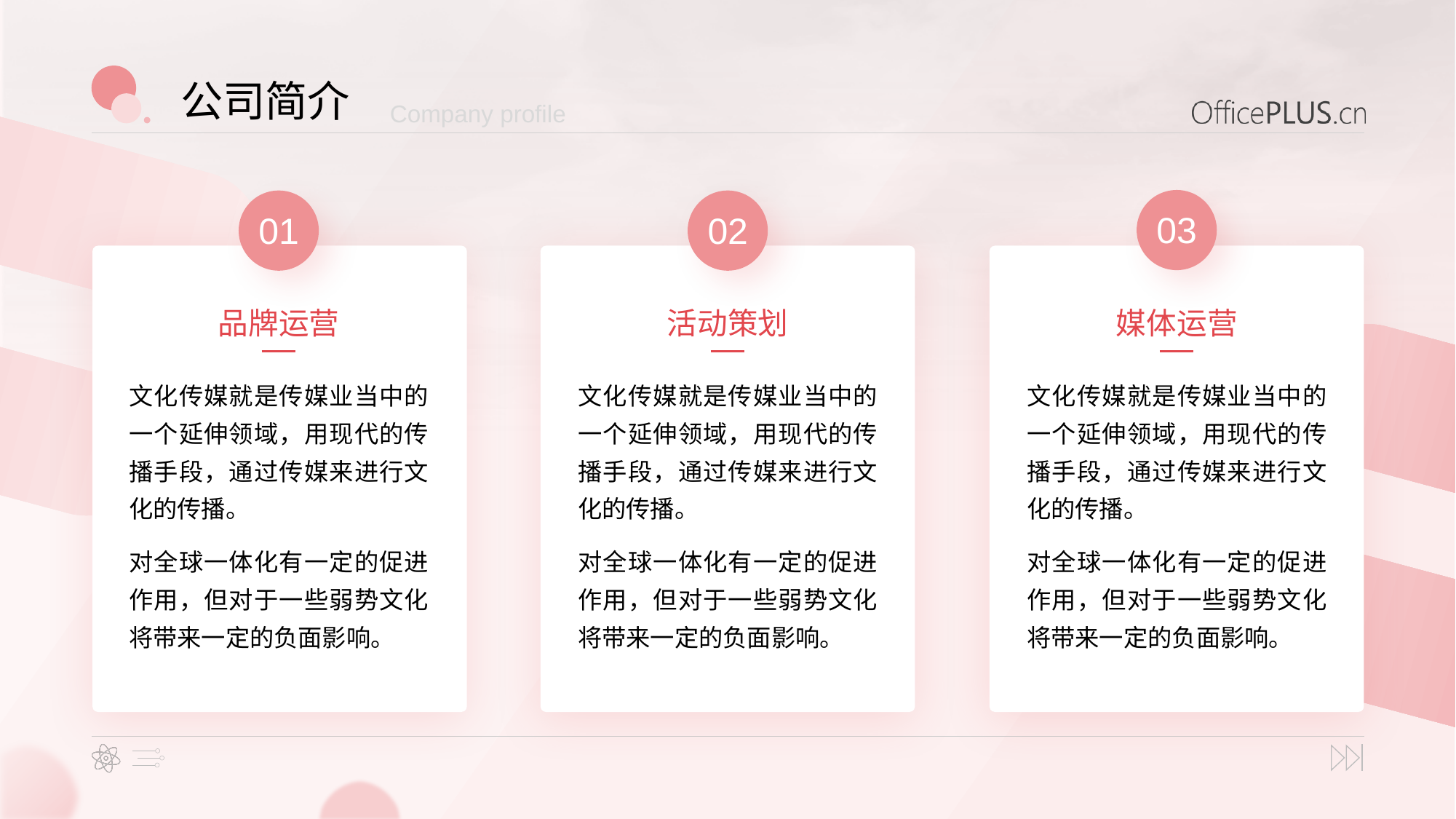

公司简介
Company profile

03
01
02

品牌运营
活动策划
媒体运营
文化传媒就是传媒业当中的一个延伸领域，用现代的传播手段，通过传媒来进行文化的传播。
对全球一体化有一定的促进作用，但对于一些弱势文化将带来一定的负面影响。
文化传媒就是传媒业当中的一个延伸领域，用现代的传播手段，通过传媒来进行文化的传播。
对全球一体化有一定的促进作用，但对于一些弱势文化将带来一定的负面影响。
文化传媒就是传媒业当中的一个延伸领域，用现代的传播手段，通过传媒来进行文化的传播。
对全球一体化有一定的促进作用，但对于一些弱势文化将带来一定的负面影响。